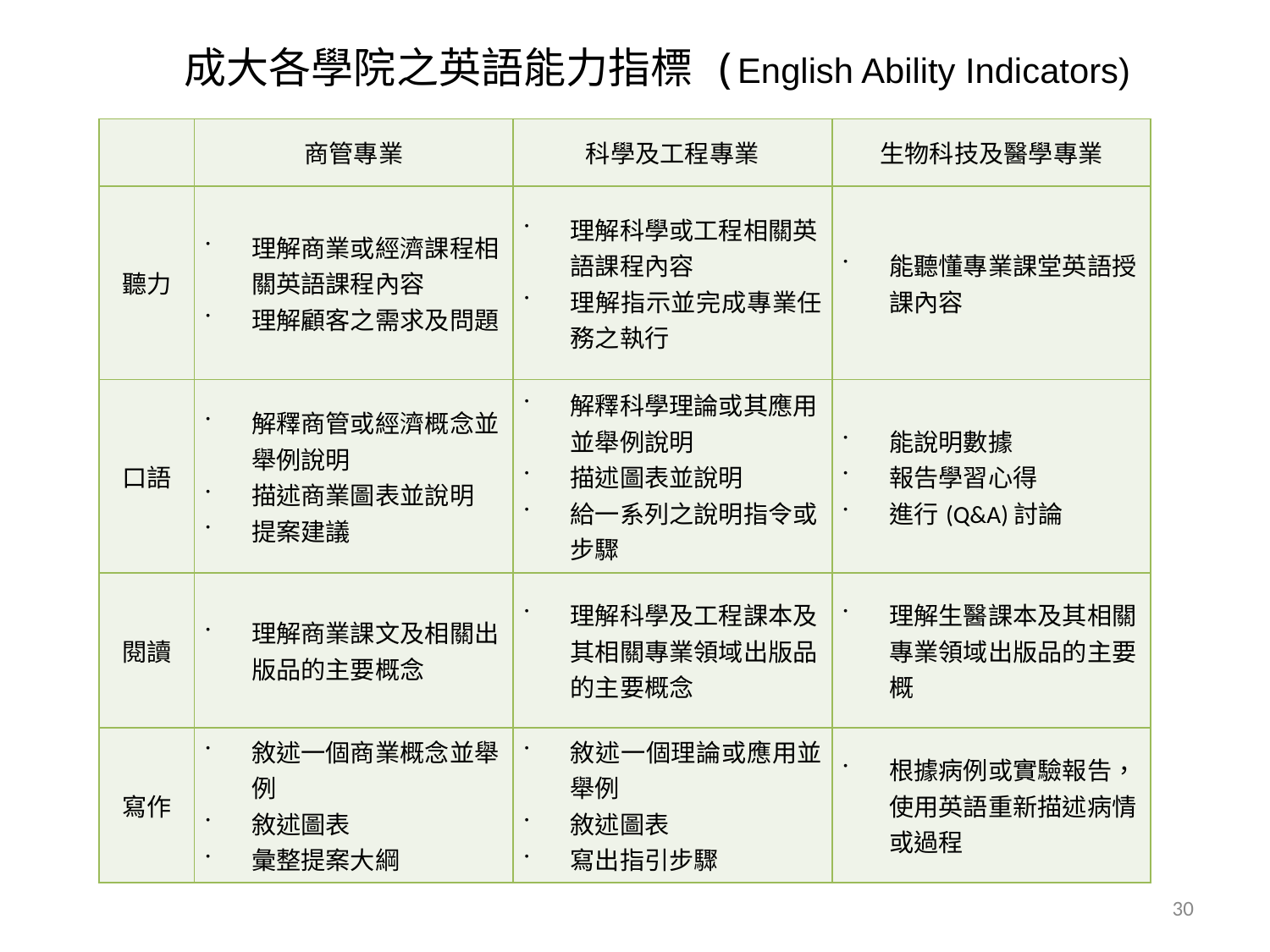

成大各學院之英語能力指標 (English Ability Indicators)

|  | 商管專業 | 科學及工程專業 | 生物科技及醫學專業 |
| --- | --- | --- | --- |
| 聽力 | 理解商業或經濟課程相關英語課程內容 理解顧客之需求及問題 | 理解科學或工程相關英語課程內容 理解指示並完成專業任務之執行 | 能聽懂專業課堂英語授課內容 |
| 口語 | 解釋商管或經濟概念並舉例說明 描述商業圖表並說明 提案建議 | 解釋科學理論或其應用並舉例說明 描述圖表並說明 給一系列之說明指令或步驟 | 能說明數據 報告學習心得 進行(Q&A)討論 |
| 閱讀 | 理解商業課文及相關出版品的主要概念 | 理解科學及工程課本及其相關專業領域出版品的主要概念 | 理解生醫課本及其相關專業領域出版品的主要概 |
| 寫作 | 敘述一個商業概念並舉例 敘述圖表 彙整提案大綱 | 敘述一個理論或應用並舉例 敘述圖表 寫出指引步驟 | 根據病例或實驗報告，使用英語重新描述病情或過程 |
30